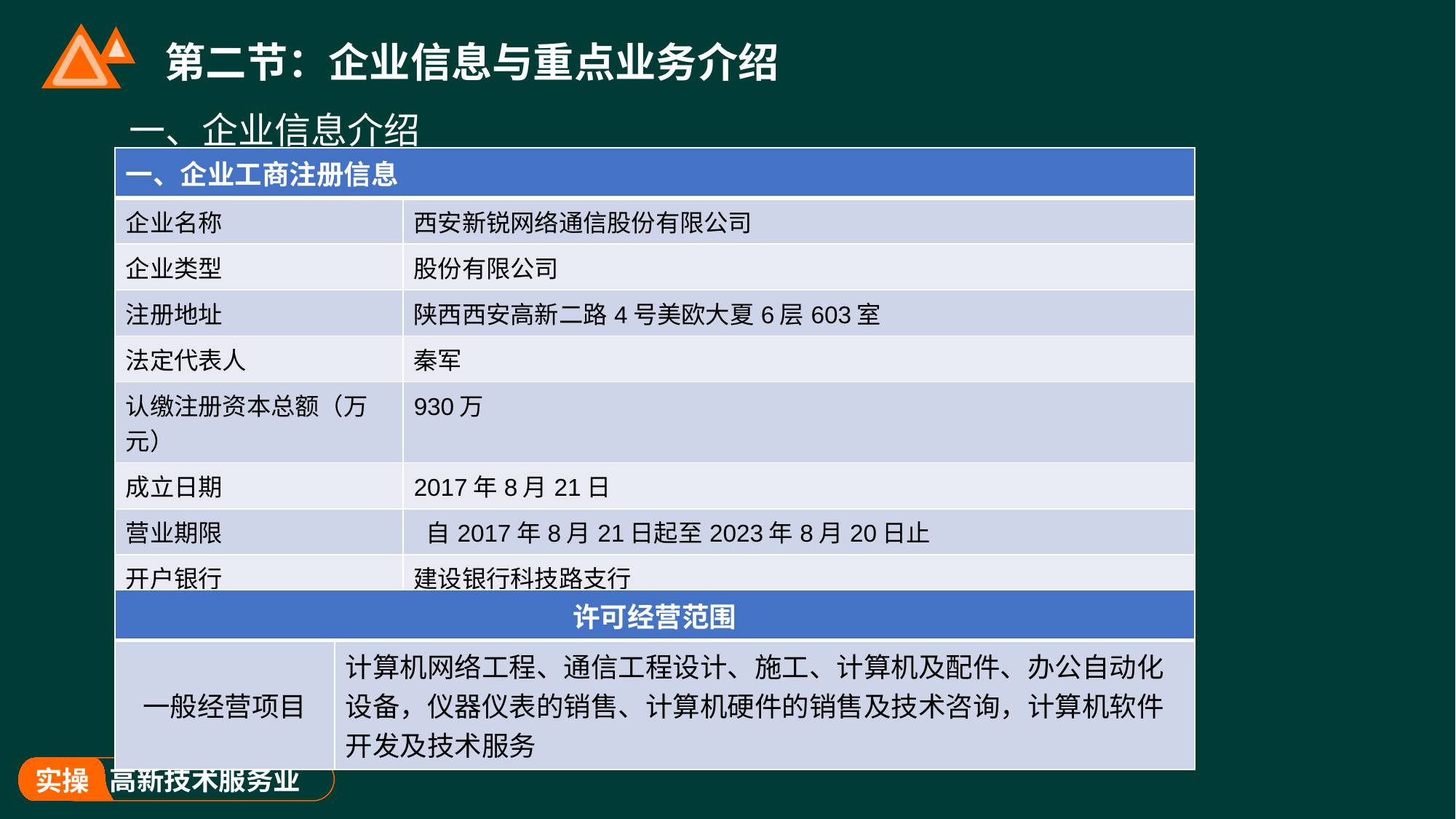

# 第二节：企业信息与重点业务介绍
一、企业信息介绍

| 一、企业工商注册信息 |  |
| --- | --- |
| 企业名称 | 西安新锐网络通信股份有限公司 |
| 企业类型 | 股份有限公司 |
| 注册地址 | 陕西西安高新二路4号美欧大夏6层603室 |
| 法定代表人 | 秦军 |
| 认缴注册资本总额（万元） | 930万 |
| 成立日期 | 2017年8月21日 |
| 营业期限 | 自2017年8月21日起至2023年8月20日止 |
| 开户银行 | 建设银行科技路支行 |
| 账号 | 62359000158730008 |
| 许可经营范围 |  |
| --- | --- |
| 一般经营项目 | 计算机网络工程、通信工程设计、施工、计算机及配件、办公自动化设备，仪器仪表的销售、计算机硬件的销售及技术咨询，计算机软件开发及技术服务 |